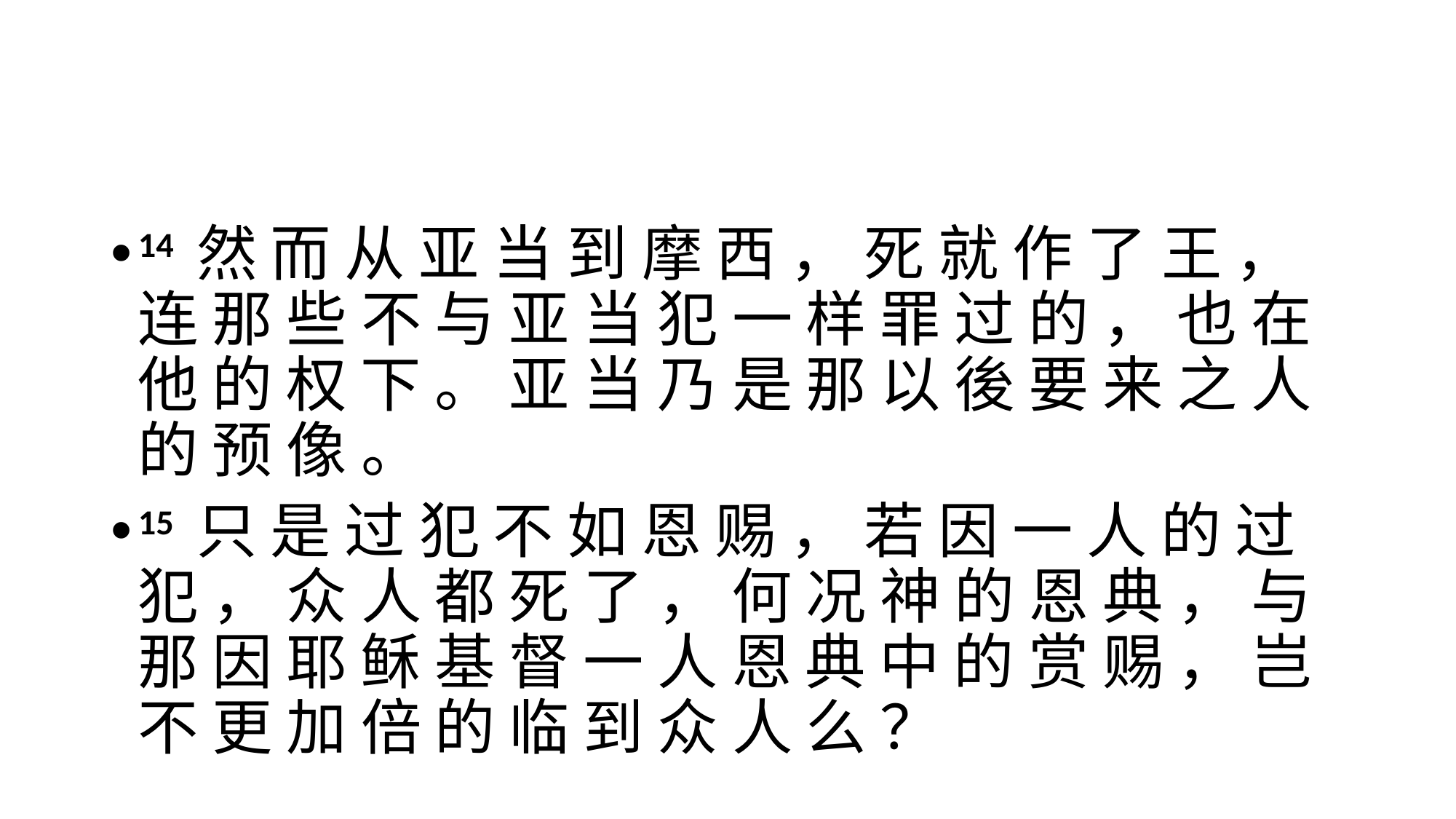

#
14 然 而 从 亚 当 到 摩 西 ， 死 就 作 了 王 ， 连 那 些 不 与 亚 当 犯 一 样 罪 过 的 ， 也 在 他 的 权 下 。 亚 当 乃 是 那 以 後 要 来 之 人 的 预 像 。
15 只 是 过 犯 不 如 恩 赐 ， 若 因 一 人 的 过 犯 ， 众 人 都 死 了 ， 何 况 神 的 恩 典 ， 与 那 因 耶 稣 基 督 一 人 恩 典 中 的 赏 赐 ， 岂 不 更 加 倍 的 临 到 众 人 么 ？